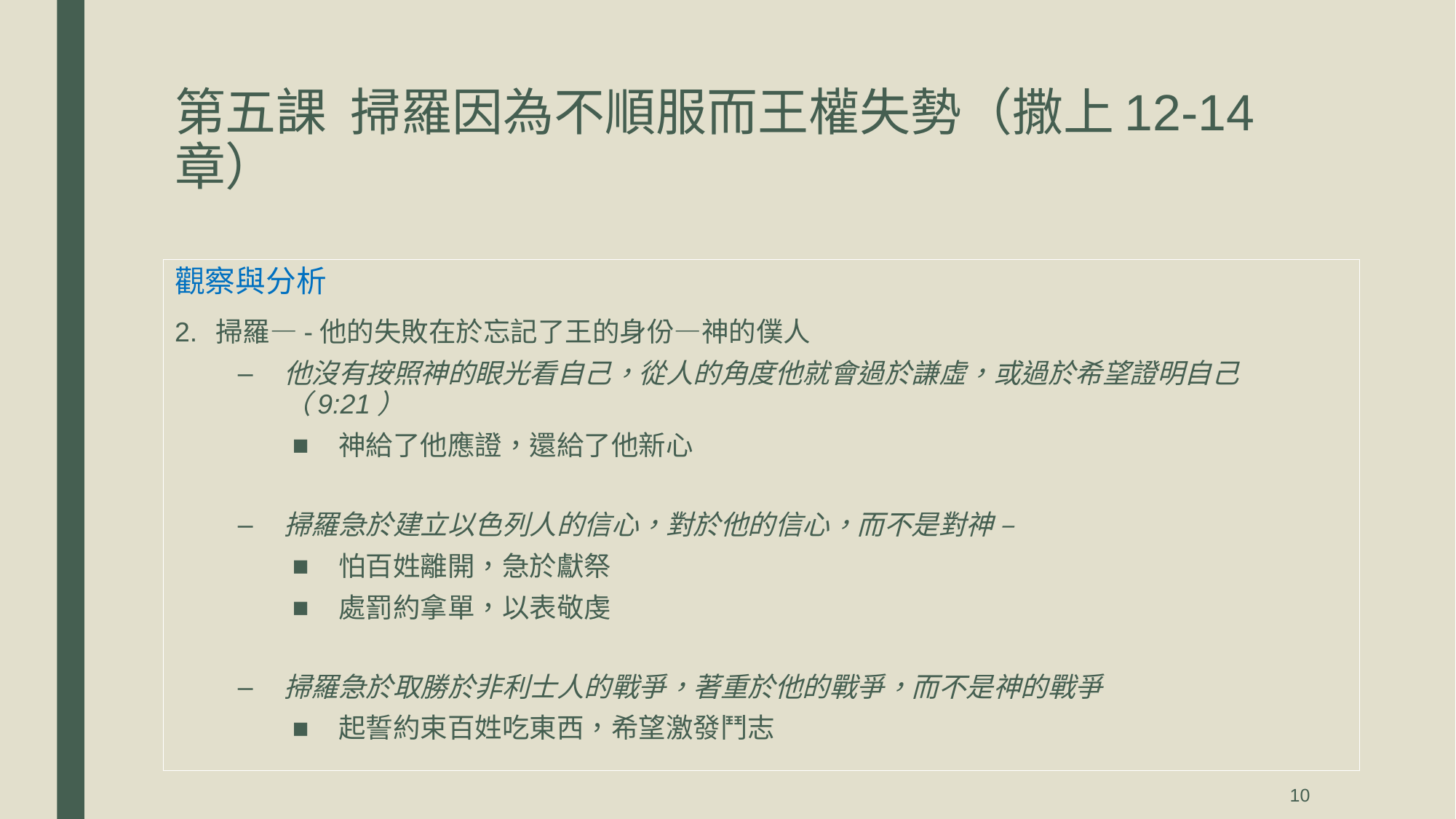

# 第五課  掃羅因為不順服而王權失勢（撒上12-14章）
觀察與分析
掃羅—-他的失敗在於忘記了王的身份—神的僕人
他沒有按照神的眼光看自己，從人的角度他就會過於謙虛，或過於希望證明自己（9:21）
神給了他應證，還給了他新心

掃羅急於建立以色列人的信心，對於他的信心，而不是對神 –
怕百姓離開，急於獻祭
處罰約拿單，以表敬虔

掃羅急於取勝於非利士人的戰爭，著重於他的戰爭，而不是神的戰爭
起誓約束百姓吃東西，希望激發鬥志

10